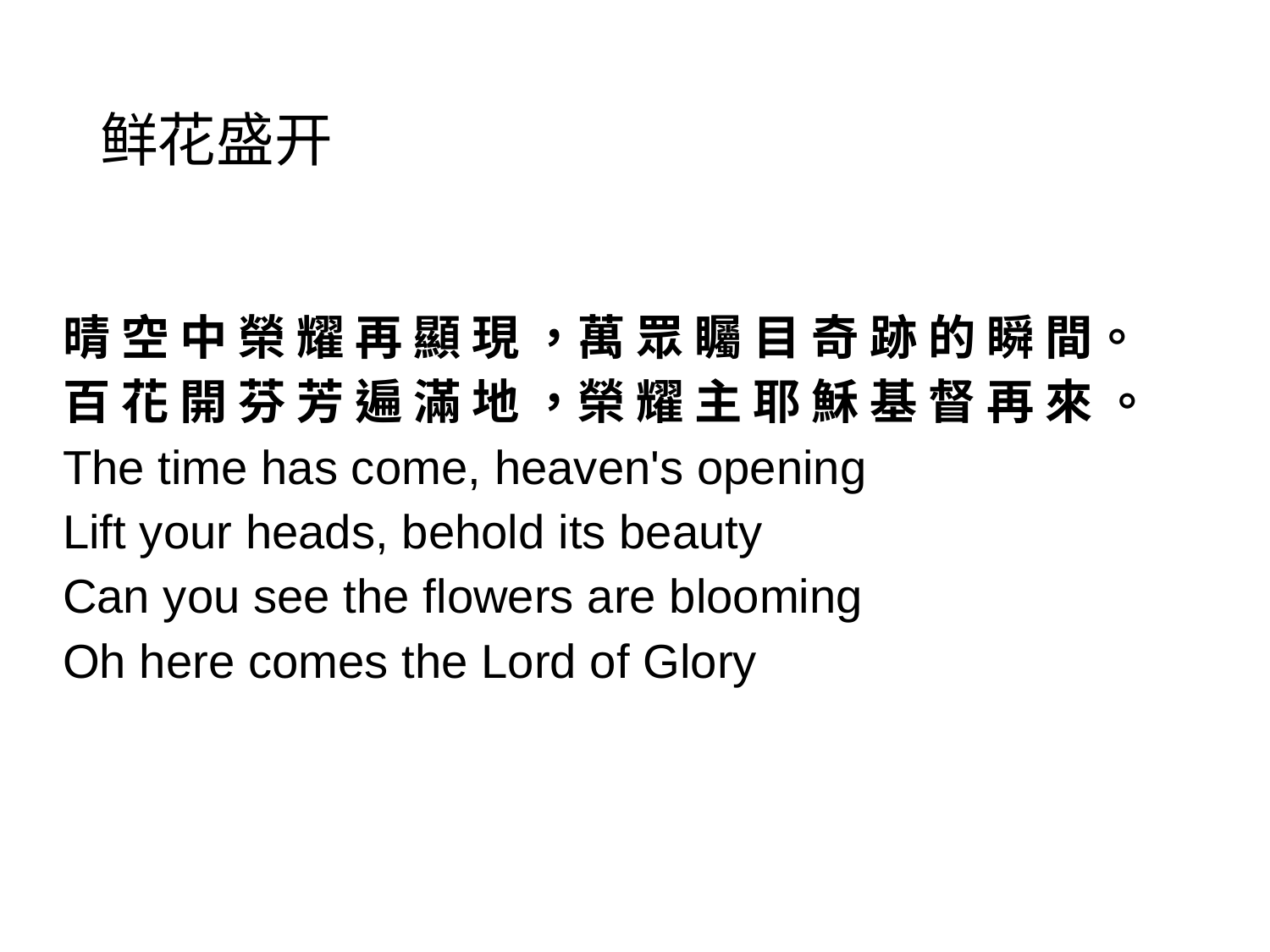

# 鲜花盛开
晴 空 中 榮 耀 再 顯 現 ，萬 眾 矚 目 奇 跡 的 瞬 間。
百 花 開 芬 芳 遍 滿 地 ，榮 耀 主 耶 穌 基 督 再 來 。
The time has come, heaven's opening
Lift your heads, behold its beauty
Can you see the flowers are blooming
Oh here comes the Lord of Glory